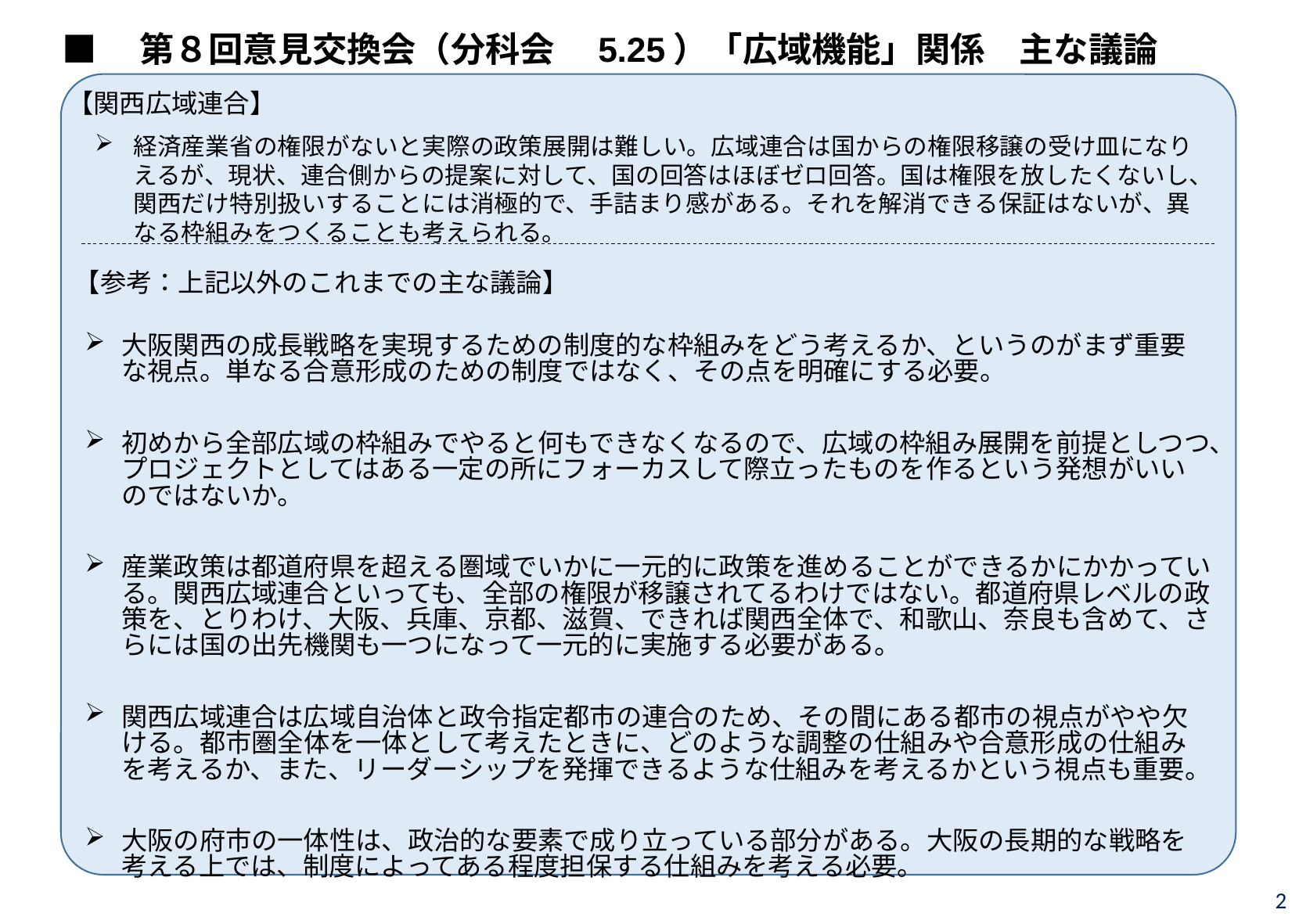

■　第８回意見交換会（分科会　5.25）「広域機能」関係　主な議論

経済産業省の権限がないと実際の政策展開は難しい。広域連合は国からの権限移譲の受け皿になりえるが、現状、連合側からの提案に対して、国の回答はほぼゼロ回答。国は権限を放したくないし、関西だけ特別扱いすることには消極的で、手詰まり感がある。それを解消できる保証はないが、異なる枠組みをつくることも考えられる。

大阪関西の成長戦略を実現するための制度的な枠組みをどう考えるか、というのがまず重要な視点。単なる合意形成のための制度ではなく、その点を明確にする必要。

初めから全部広域の枠組みでやると何もできなくなるので、広域の枠組み展開を前提としつつ、プロジェクトとしてはある一定の所にフォーカスして際立ったものを作るという発想がいいのではないか。

産業政策は都道府県を超える圏域でいかに一元的に政策を進めることができるかにかかっている。関西広域連合といっても、全部の権限が移譲されてるわけではない。都道府県レベルの政策を、とりわけ、大阪、兵庫、京都、滋賀、できれば関西全体で、和歌山、奈良も含めて、さらには国の出先機関も一つになって一元的に実施する必要がある。

関西広域連合は広域自治体と政令指定都市の連合のため、その間にある都市の視点がやや欠ける。都市圏全体を一体として考えたときに、どのような調整の仕組みや合意形成の仕組みを考えるか、また、リーダーシップを発揮できるような仕組みを考えるかという視点も重要。

大阪の府市の一体性は、政治的な要素で成り立っている部分がある。大阪の長期的な戦略を考える上では、制度によってある程度担保する仕組みを考える必要。

【関西広域連合】
【参考：上記以外のこれまでの主な議論】
2